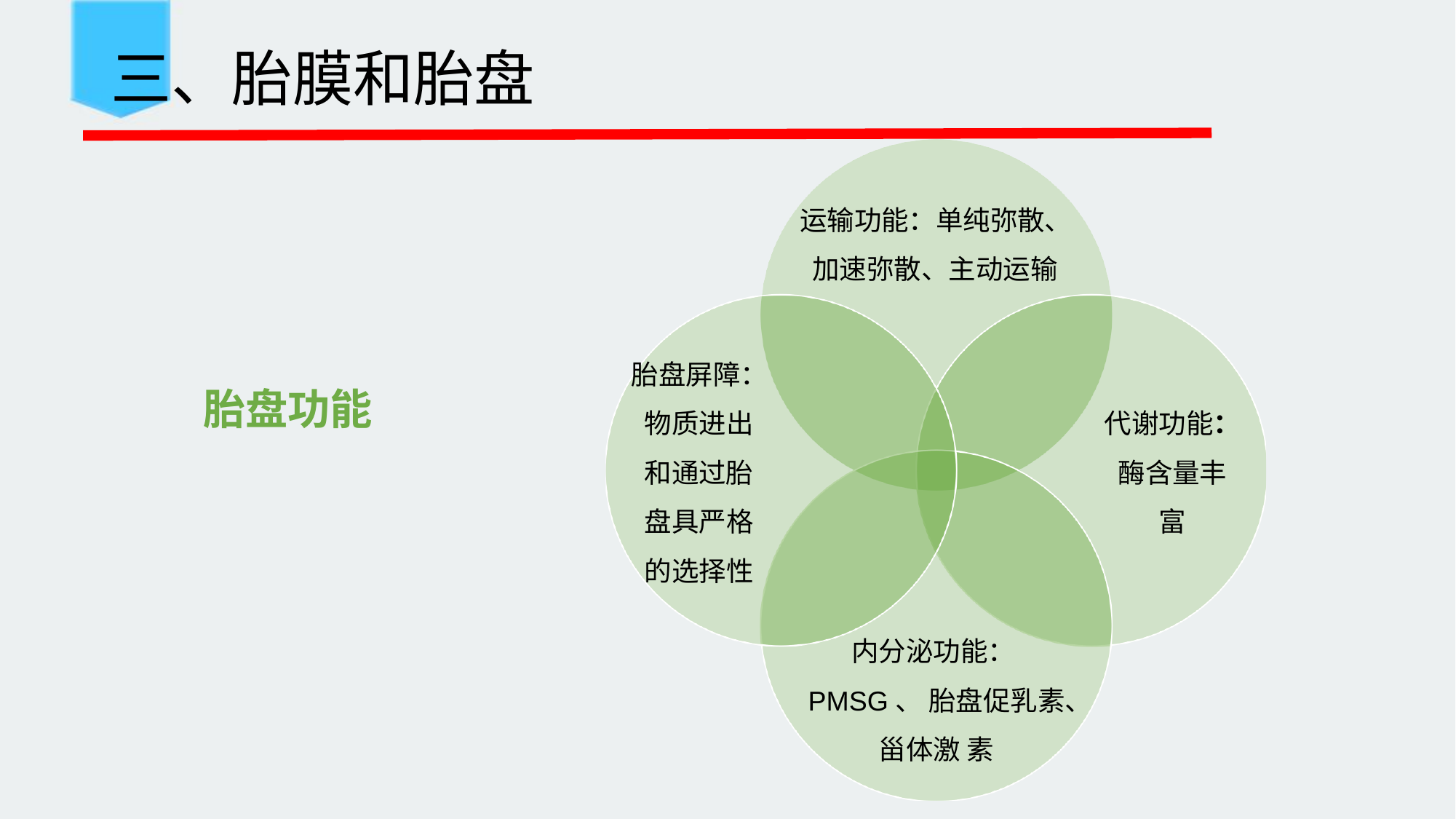

三、胎膜和胎盘

运输功能：单纯弥散、
加速弥散、主动运输
胎盘屏障： 物质进出 和通过胎 盘具严格 的选择性
胎盘功能
代谢功能： 酶含量丰 富
内分泌功能：PMSG、 胎盘促乳素、甾体激 素